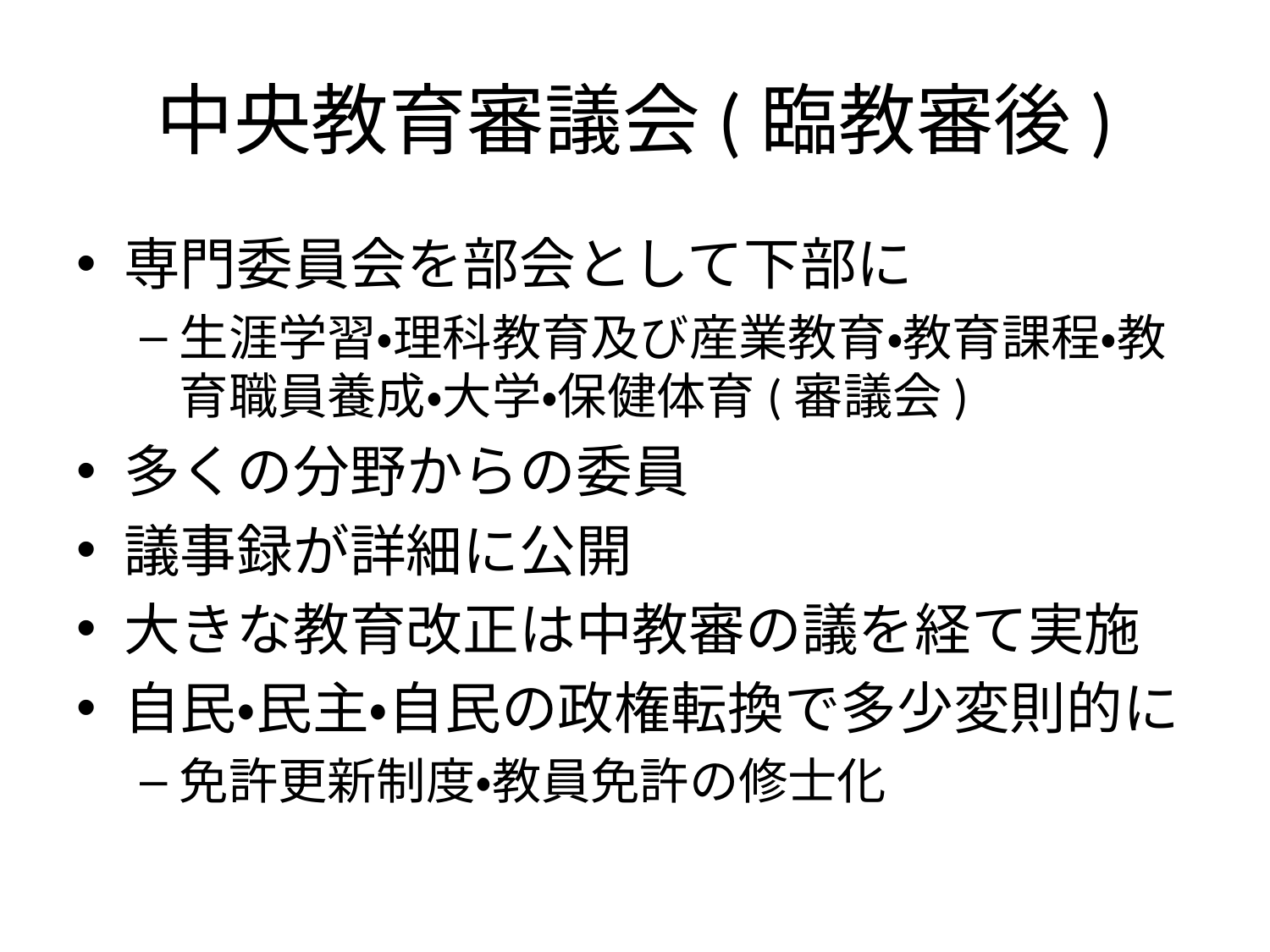

# 中央教育審議会(臨教審後)
専門委員会を部会として下部に
生涯学習・理科教育及び産業教育・教育課程・教育職員養成・大学・保健体育(審議会)
多くの分野からの委員
議事録が詳細に公開
大きな教育改正は中教審の議を経て実施
自民・民主・自民の政権転換で多少変則的に
免許更新制度・教員免許の修士化